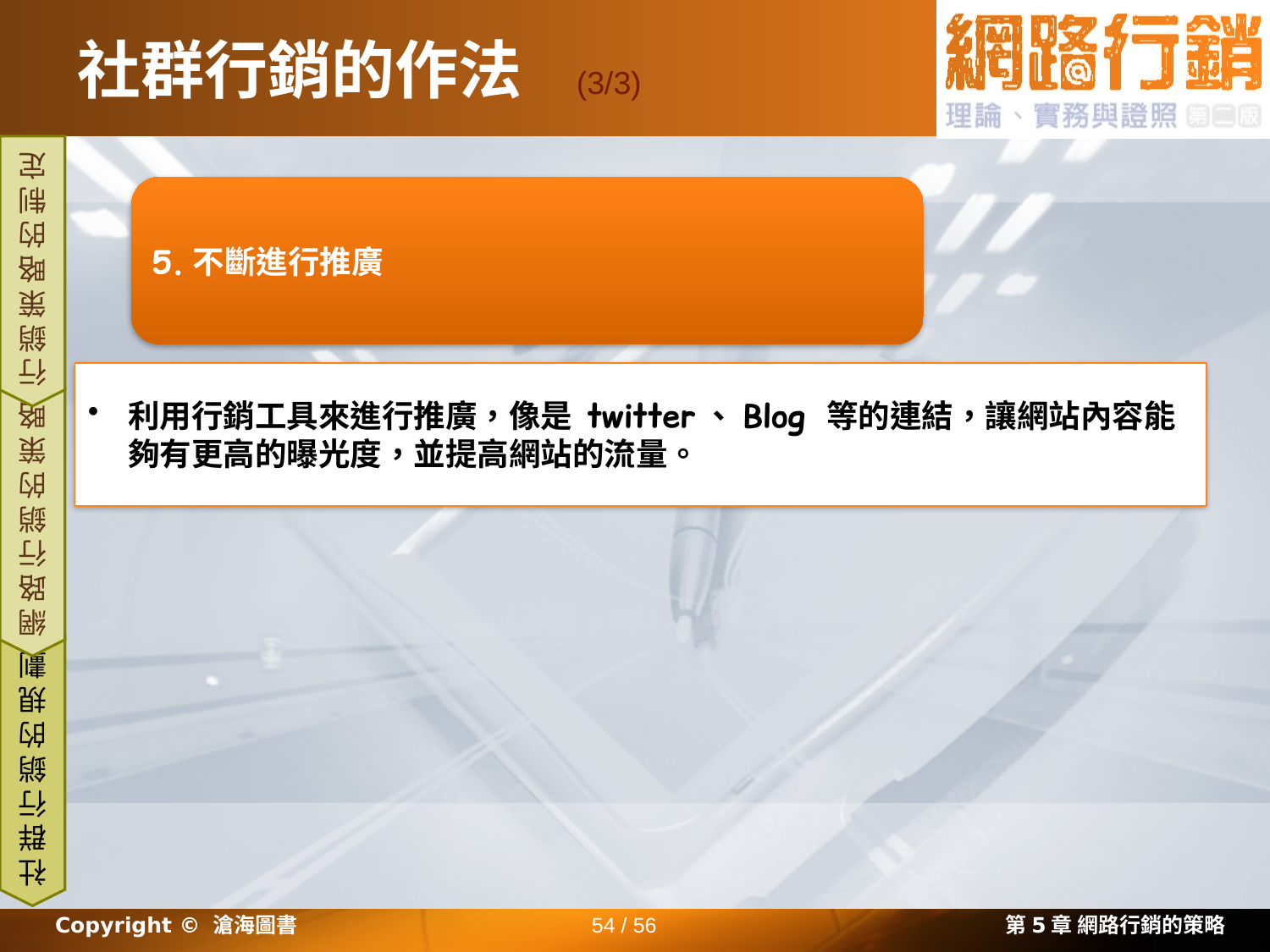

# 社群行銷的作法
(3/3)
5.不斷進行推廣
利用行銷工具來進行推廣，像是 twitter、Blog 等的連結，讓網站內容能夠有更高的曝光度，並提高網站的流量。
行銷策略的制定
網路行銷的策略
社群行銷的規劃
Copyright © 滄海圖書
54 / 56
第5章 網路行銷的策略